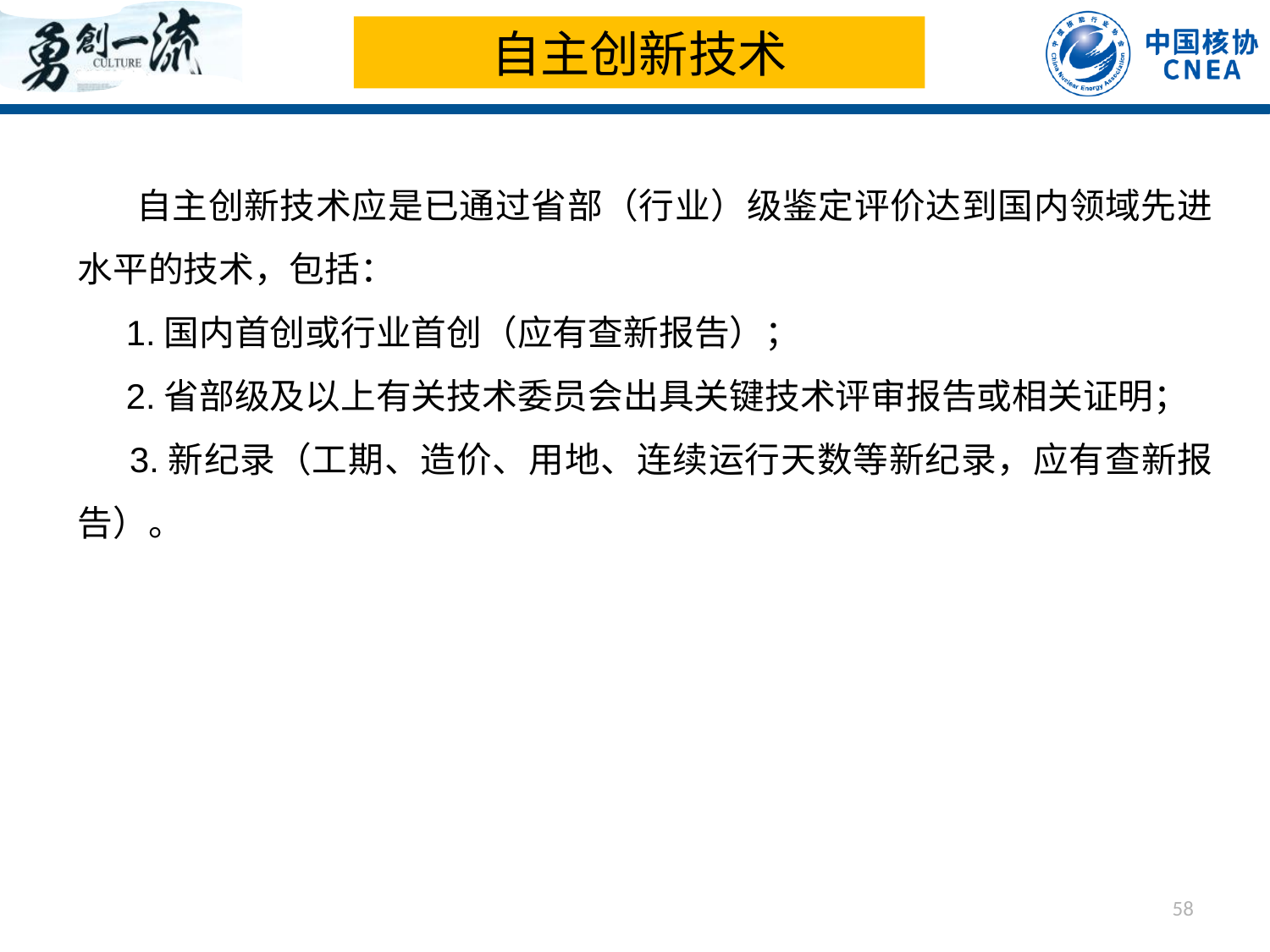

自主创新技术
      自主创新技术应是已通过省部（行业）级鉴定评价达到国内领域先进水平的技术，包括：
     1.国内首创或行业首创（应有查新报告）；
     2.省部级及以上有关技术委员会出具关键技术评审报告或相关证明；
     3.新纪录（工期、造价、用地、连续运行天数等新纪录，应有查新报告）。
58